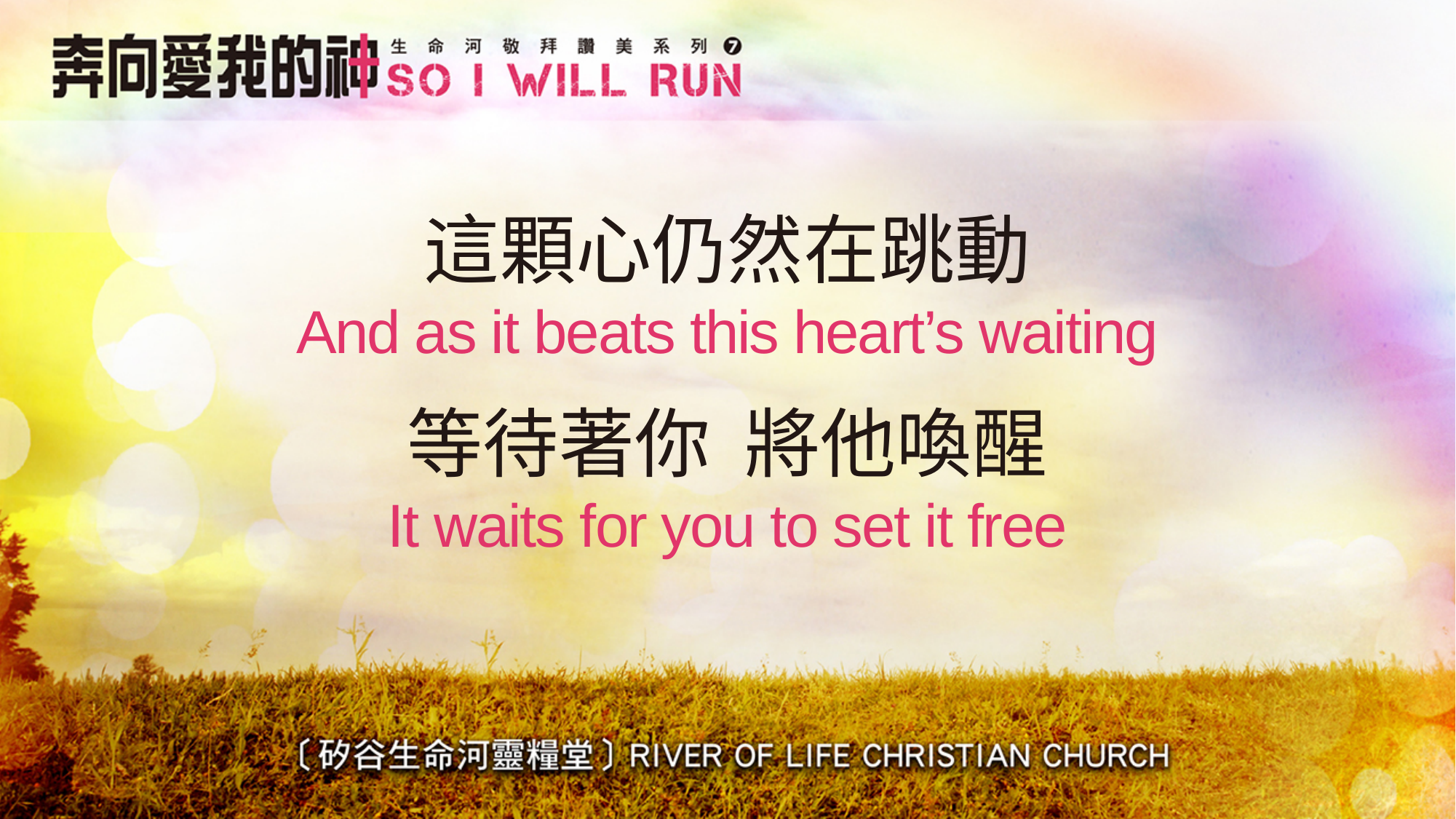

# 這顆心仍然在跳動 And as it beats this heart’s waiting
等待著你  將他喚醒
It waits for you to set it free